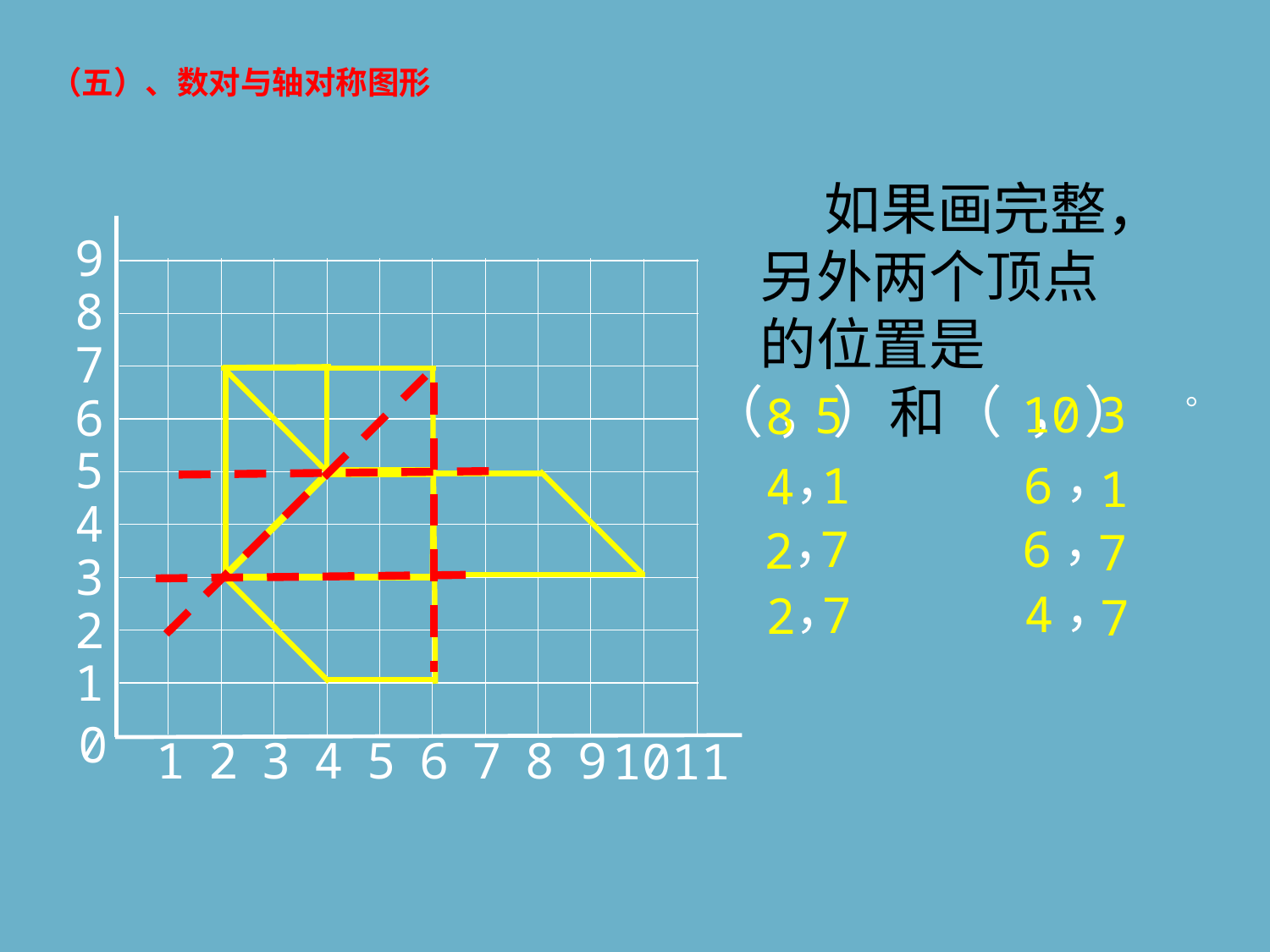

（五）、数对与轴对称图形
    如果画完整，另外两个顶点的位置是
   。
（ ，）和（  ，）
9
8
7
6
5
4
3
2
1
0
1
2
3
4
5
6
7
8
9
11
10
3
10
5
8
，
，
6
1
4
1
，
，
6
7
2
7
，
，
4
7
2
7